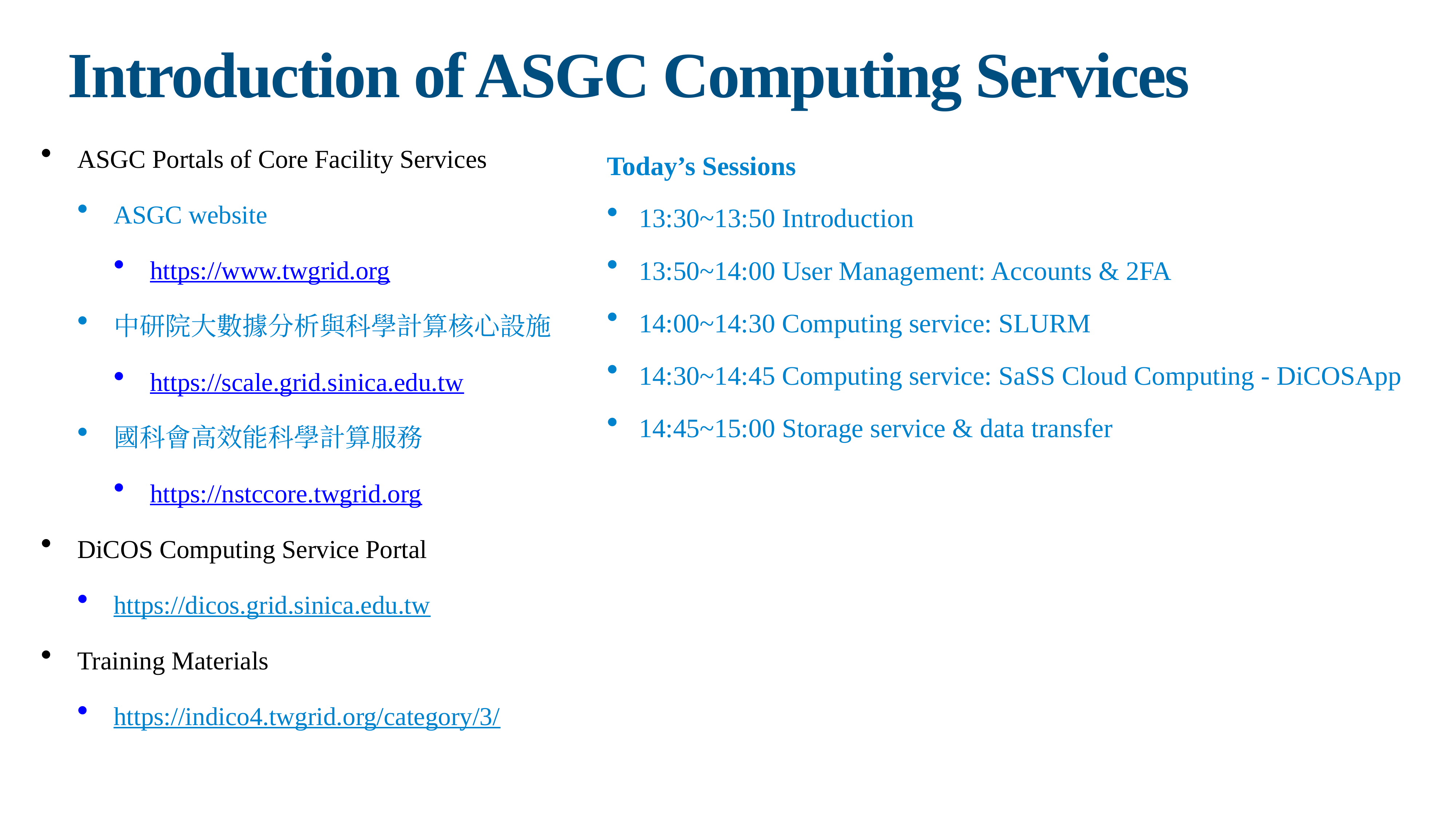

# Introduction of ASGC Computing Services
ASGC Portals of Core Facility Services
ASGC website
https://www.twgrid.org
中研院大數據分析與科學計算核心設施
https://scale.grid.sinica.edu.tw
國科會高效能科學計算服務
https://nstccore.twgrid.org
DiCOS Computing Service Portal
https://dicos.grid.sinica.edu.tw
Training Materials
https://indico4.twgrid.org/category/3/
Today’s Sessions
13:30~13:50 Introduction
13:50~14:00 User Management: Accounts & 2FA
14:00~14:30 Computing service: SLURM
14:30~14:45 Computing service: SaSS Cloud Computing - DiCOSApp
14:45~15:00 Storage service & data transfer